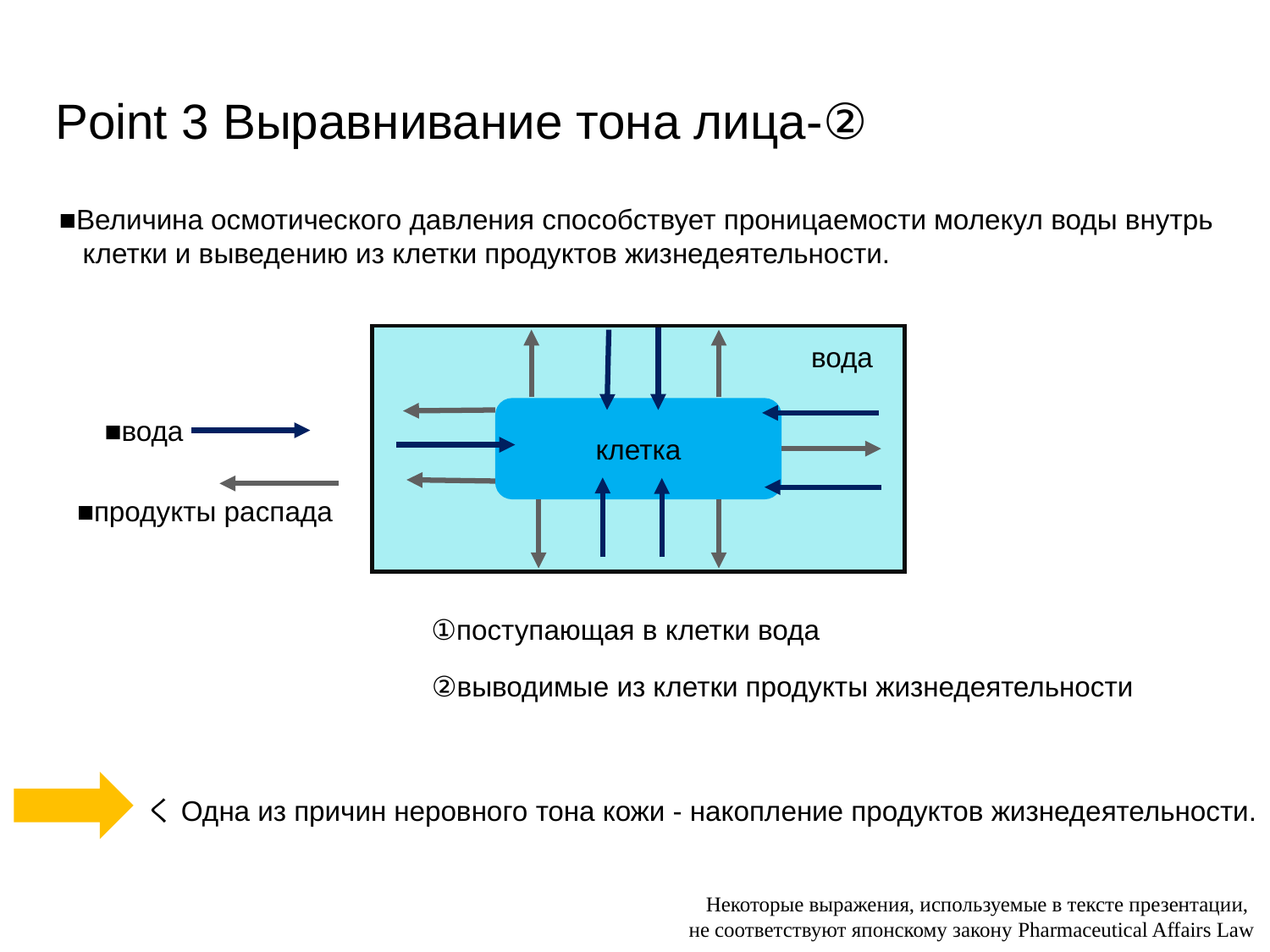

Point 3 Выравнивание тона лица-②
■Величина осмотического давления способствует проницаемости молекул воды внутрь
   клетки и выведению из клетки продуктов жизнедеятельности.

клетка
■вода
■продукты распада
①поступающая в клетки вода
②выводимые из клетки продукты жизнедеятельности
вода

くОдна из причин неровного тона кожи - накопление продуктов жизнедеятельности.
Некоторые выражения, используемые в тексте презентации,
не соответствуют японскому закону Pharmaceutical Affairs Law